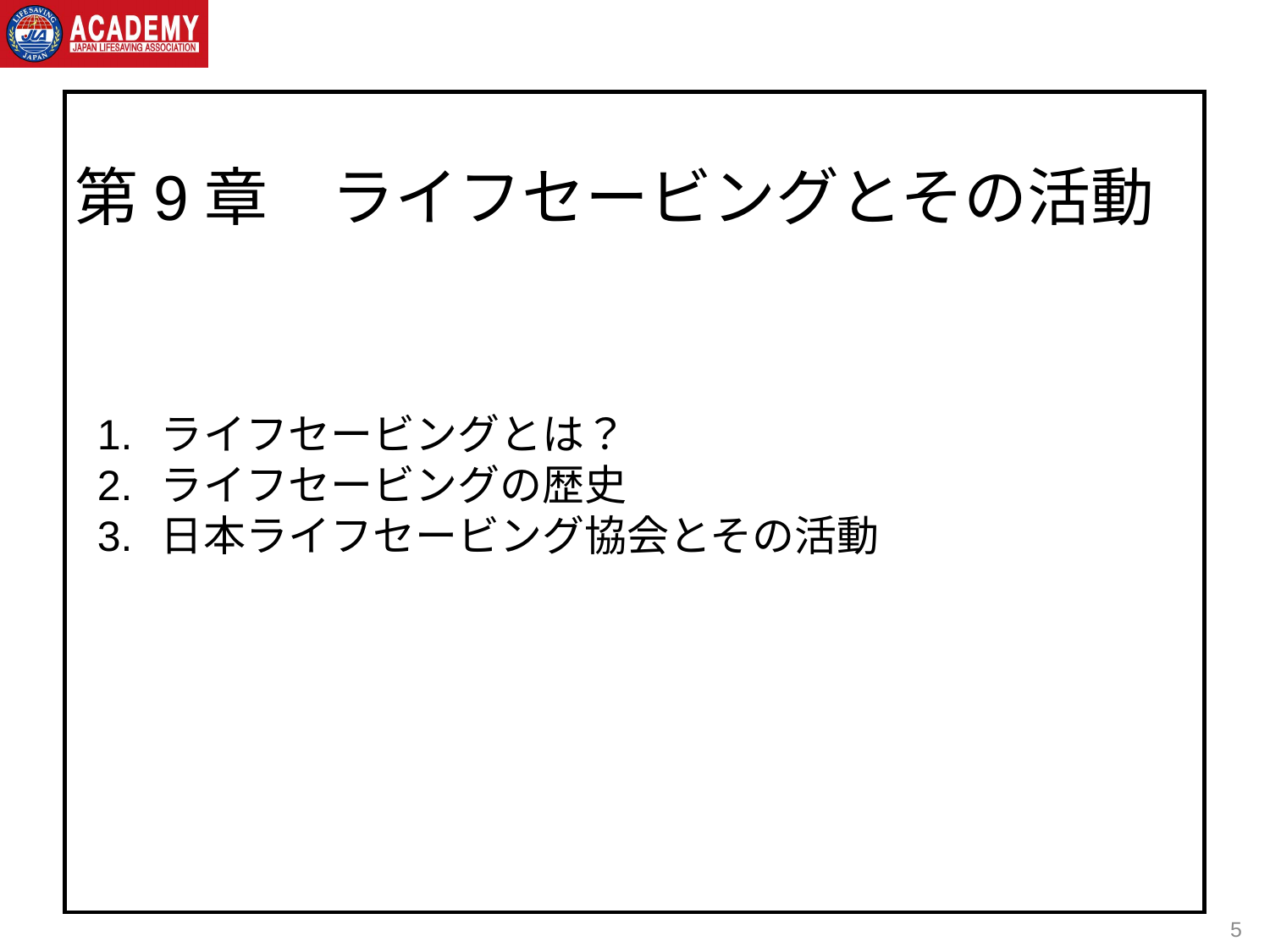

第9章　ライフセービングとその活動
ライフセービングとは？
ライフセービングの歴史
日本ライフセービング協会とその活動
5